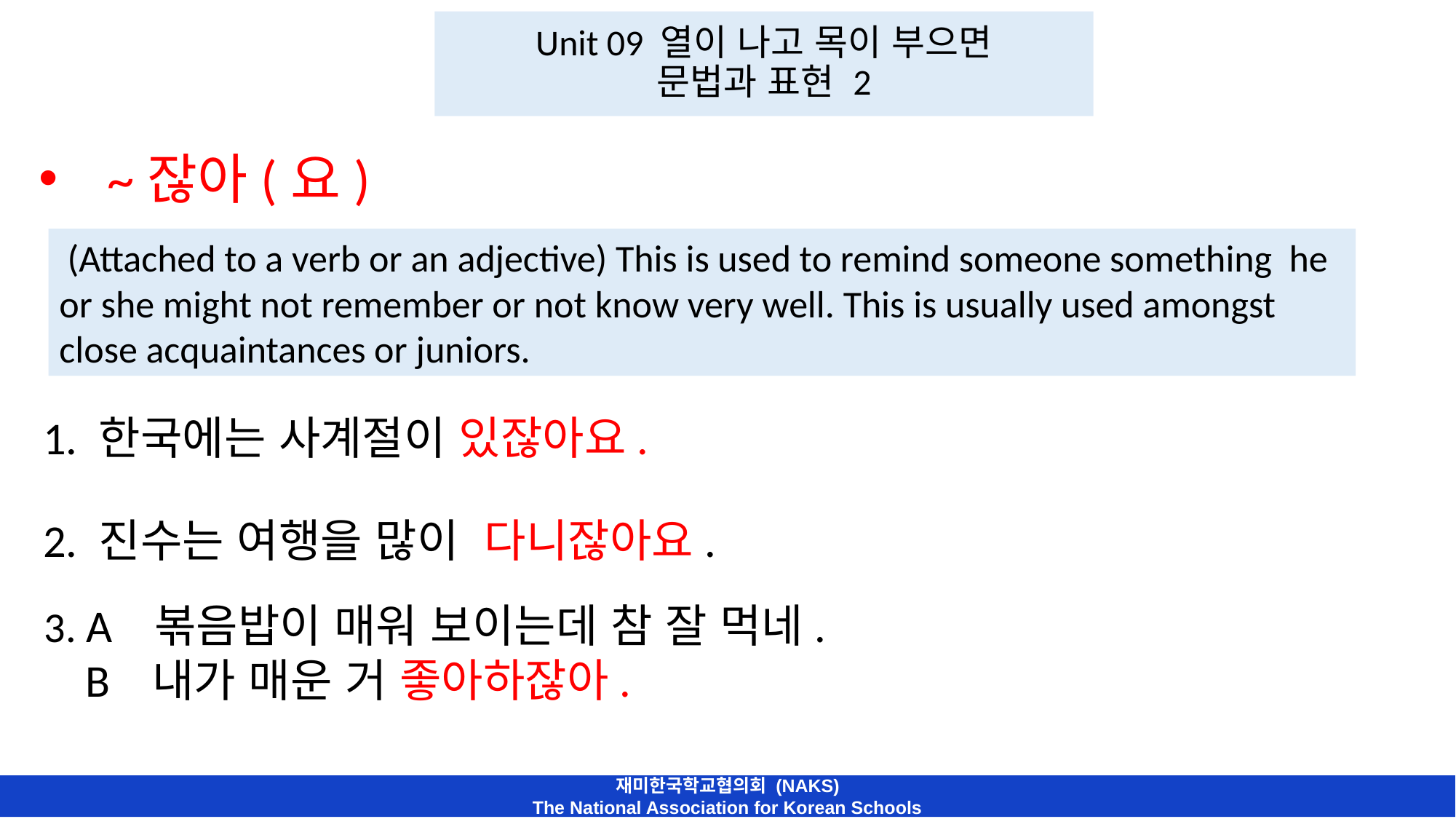

Unit 09 열이 나고 목이 부으면
문법과 표현 2
~잖아(요)
 (Attached to a verb or an adjective) This is used to remind someone something  he or she might not remember or not know very well. This is usually used amongst close acquaintances or juniors.

 1. 한국에는 사계절이 있잖아요.
 2. 진수는 여행을 많이  다니잖아요.
3. A   볶음밥이 매워 보이는데 참 잘 먹네.
    B   내가 매운 거 좋아하잖아.
재미한국학교협의회 (NAKS)
The National Association for Korean Schools